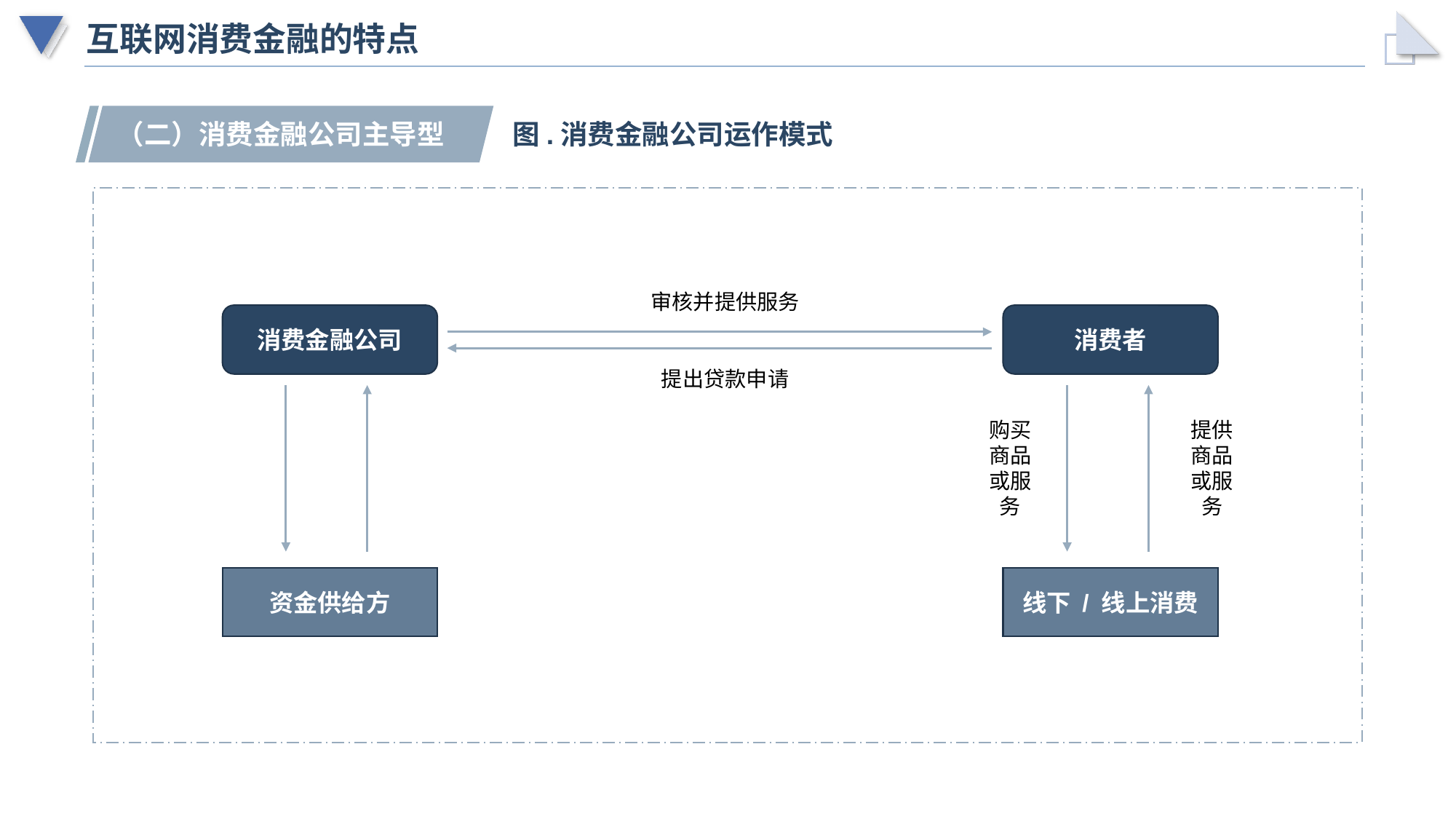

# 互联网消费金融的特点

（二）消费金融公司主导型
图.消费金融公司运作模式

审核并提供服务
消费金融公司
消费者
提出贷款申请
购买商品或服务
提供商品或服务
资金供给方
线下 / 线上消费